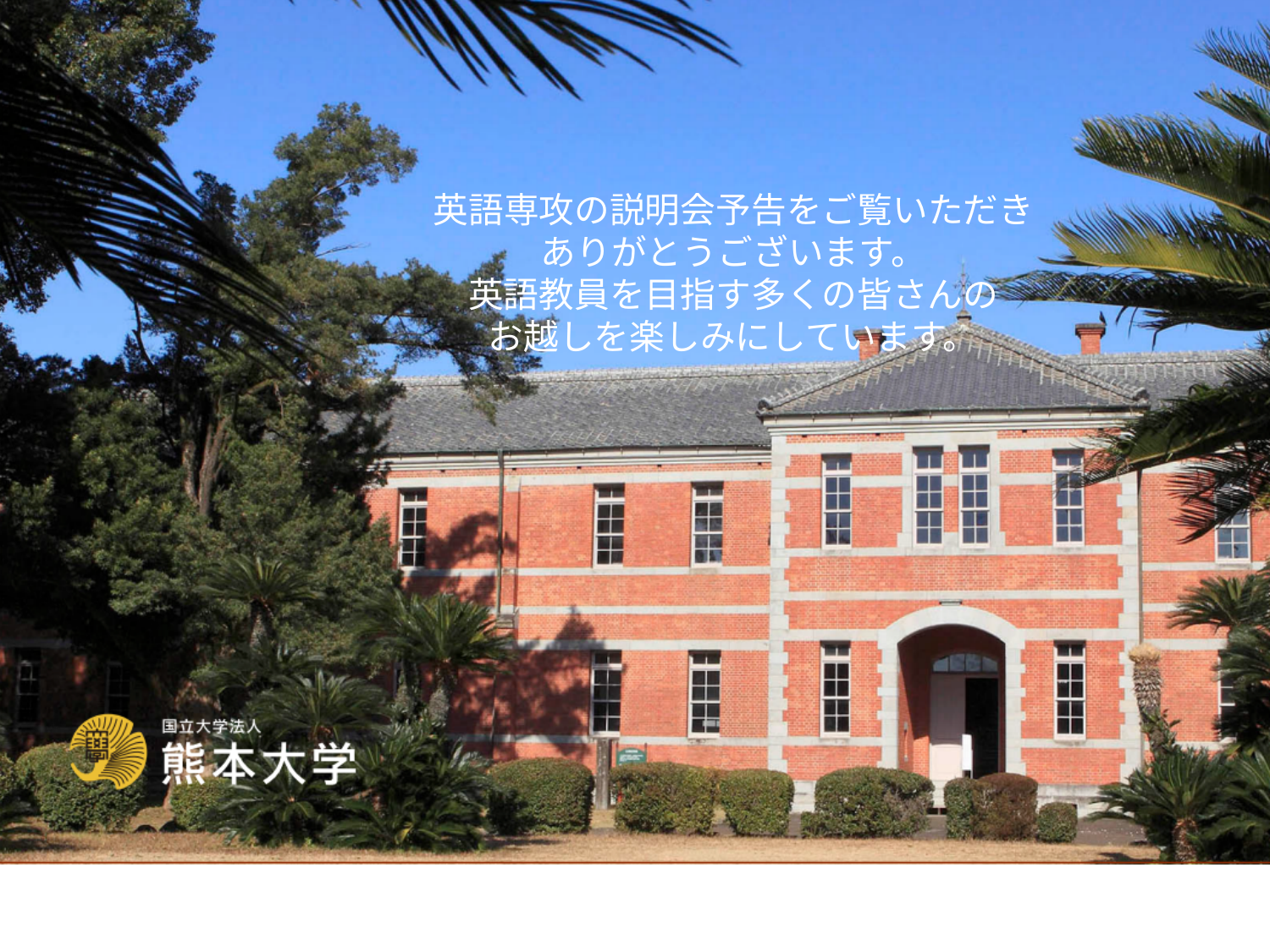

英語専攻の説明会予告をご覧いただき
ありがとうございます。
英語教員を目指す多くの皆さんの
お越しを楽しみにしています。